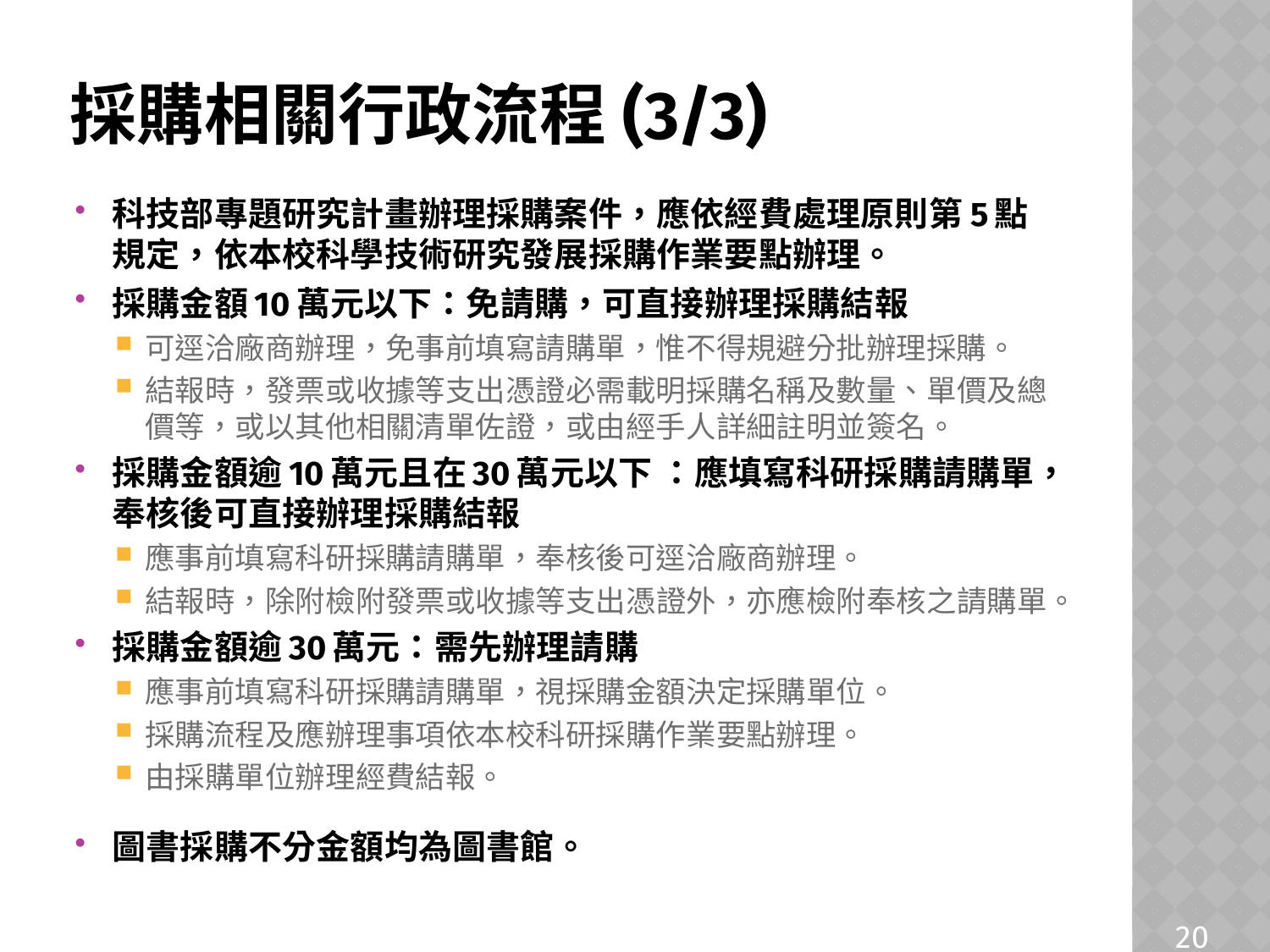

# 採購相關行政流程(3/3)
科技部專題研究計畫辦理採購案件，應依經費處理原則第5點規定，依本校科學技術研究發展採購作業要點辦理。
採購金額10萬元以下：免請購，可直接辦理採購結報
可逕洽廠商辦理，免事前填寫請購單，惟不得規避分批辦理採購。
結報時，發票或收據等支出憑證必需載明採購名稱及數量、單價及總價等，或以其他相關清單佐證，或由經手人詳細註明並簽名。
採購金額逾10萬元且在30萬元以下 ：應填寫科研採購請購單，奉核後可直接辦理採購結報
應事前填寫科研採購請購單，奉核後可逕洽廠商辦理。
結報時，除附檢附發票或收據等支出憑證外，亦應檢附奉核之請購單。
採購金額逾30萬元：需先辦理請購
應事前填寫科研採購請購單，視採購金額決定採購單位。
採購流程及應辦理事項依本校科研採購作業要點辦理。
由採購單位辦理經費結報。
圖書採購不分金額均為圖書館。
20